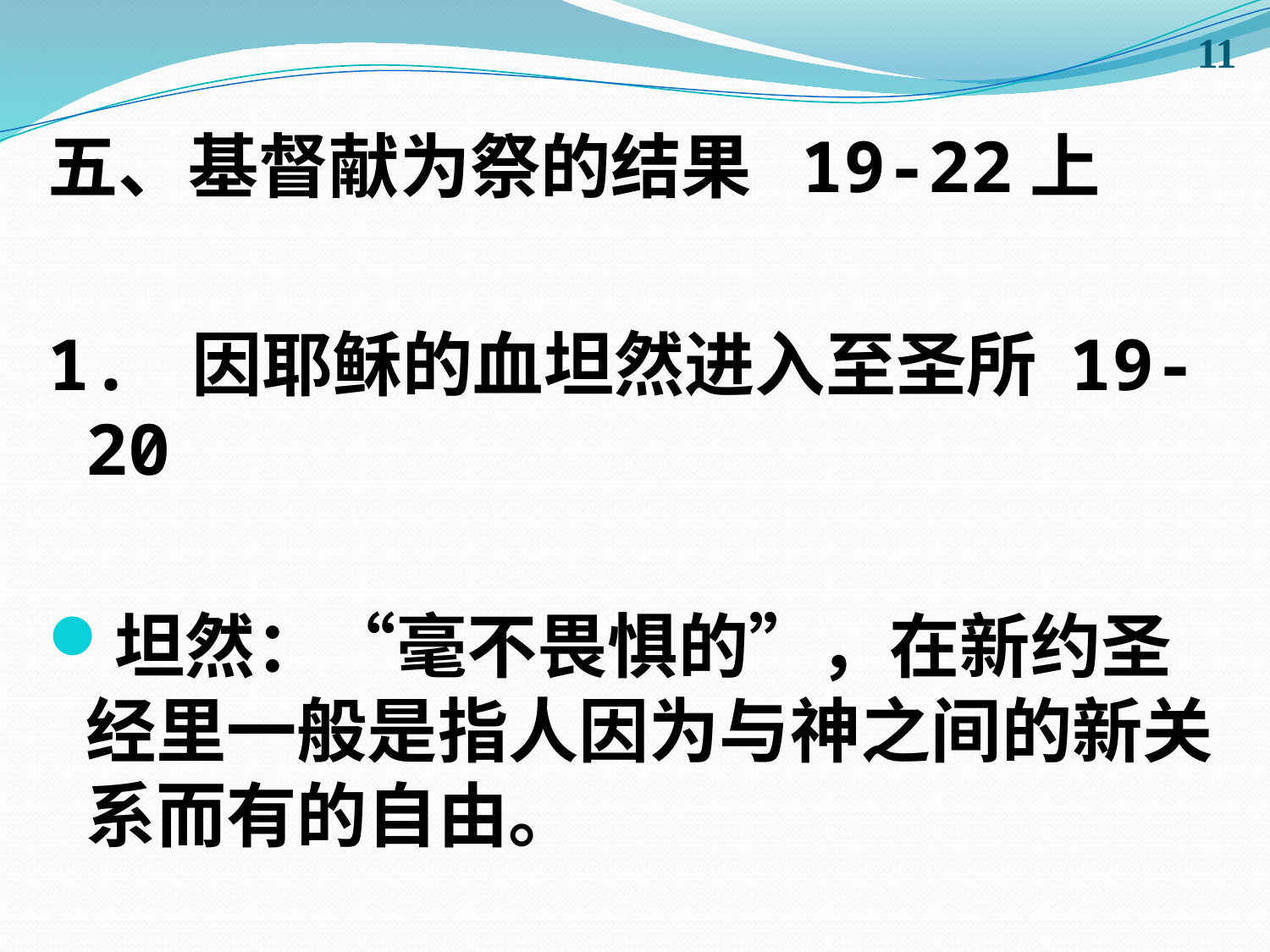

11
五、基督献为祭的结果  19-22上

1. 因耶稣的血坦然进入至圣所 19-20

坦然：“毫不畏惧的”，在新约圣经里一般是指人因为与神之间的新关系而有的自由。